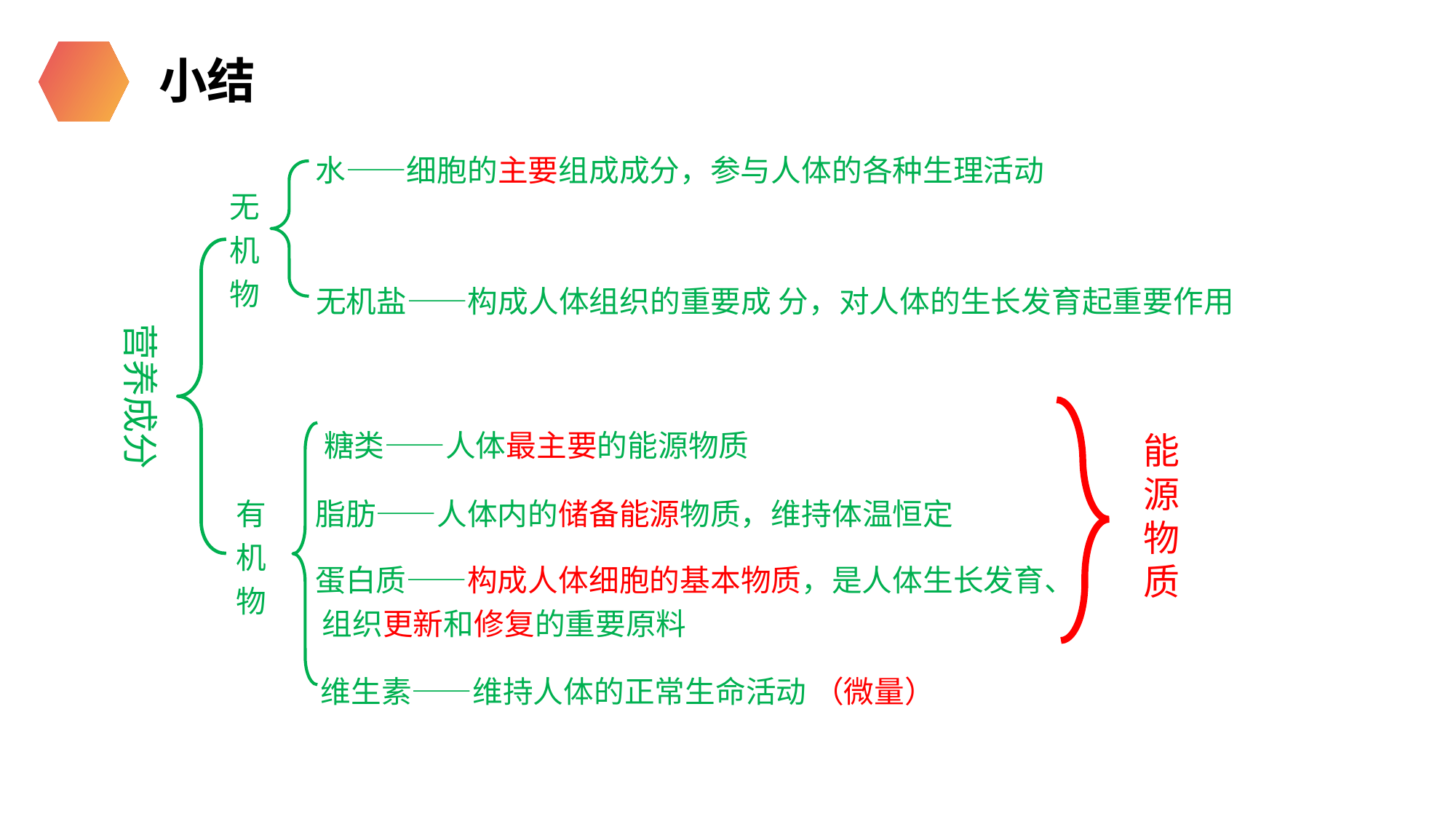

小结
水——细胞的主要组成成分，参与人体的各种生理活动

无
机
物

营养成分
无机盐——构成人体组织的重要成 分，对人体的生长发育起重要作用

糖类——人体最主要的能源物质
能源物质

有
机
物
脂肪——人体内的储备能源物质，维持体温恒定
蛋白质——构成人体细胞的基本物质，是人体生长发育、 组织更新和修复的重要原料
维生素——维持人体的正常生命活动
（微量）